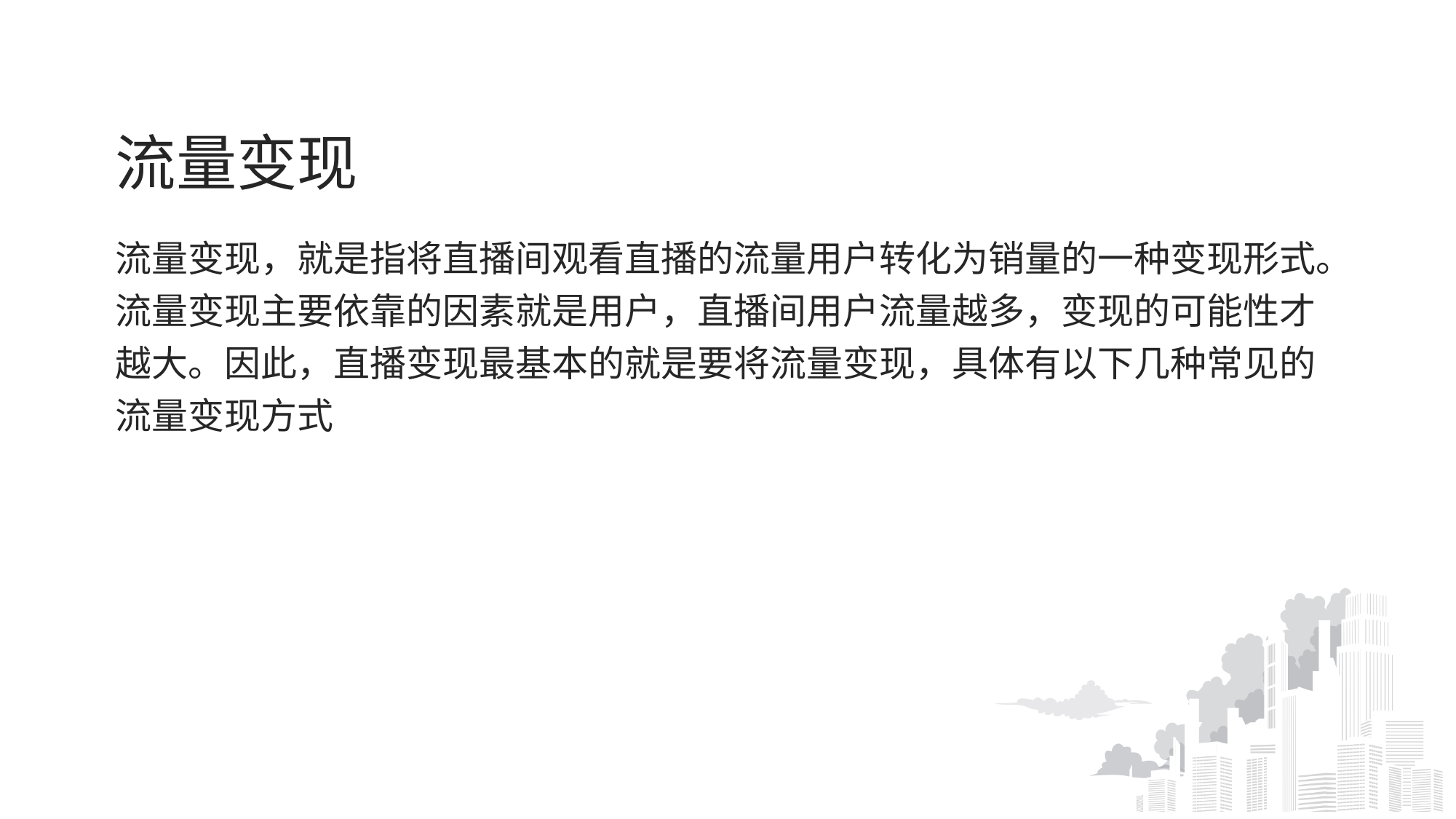

# 流量变现
流量变现，就是指将直播间观看直播的流量用户转化为销量的一种变现形式。流量变现主要依靠的因素就是用户，直播间用户流量越多，变现的可能性才越大。因此，直播变现最基本的就是要将流量变现，具体有以下几种常见的流量变现方式